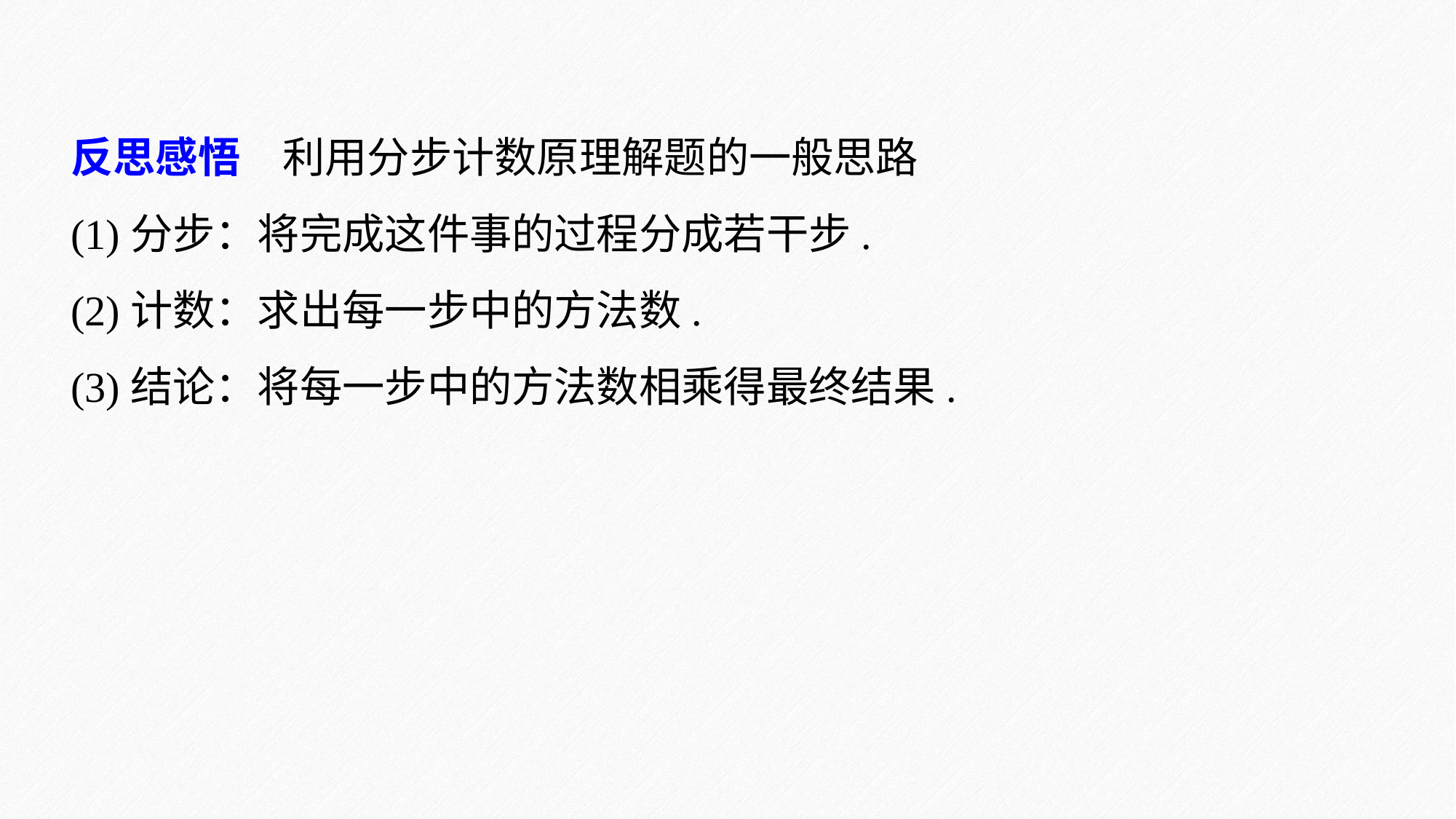

反思感悟　利用分步计数原理解题的一般思路
(1)分步：将完成这件事的过程分成若干步.
(2)计数：求出每一步中的方法数.
(3)结论：将每一步中的方法数相乘得最终结果.